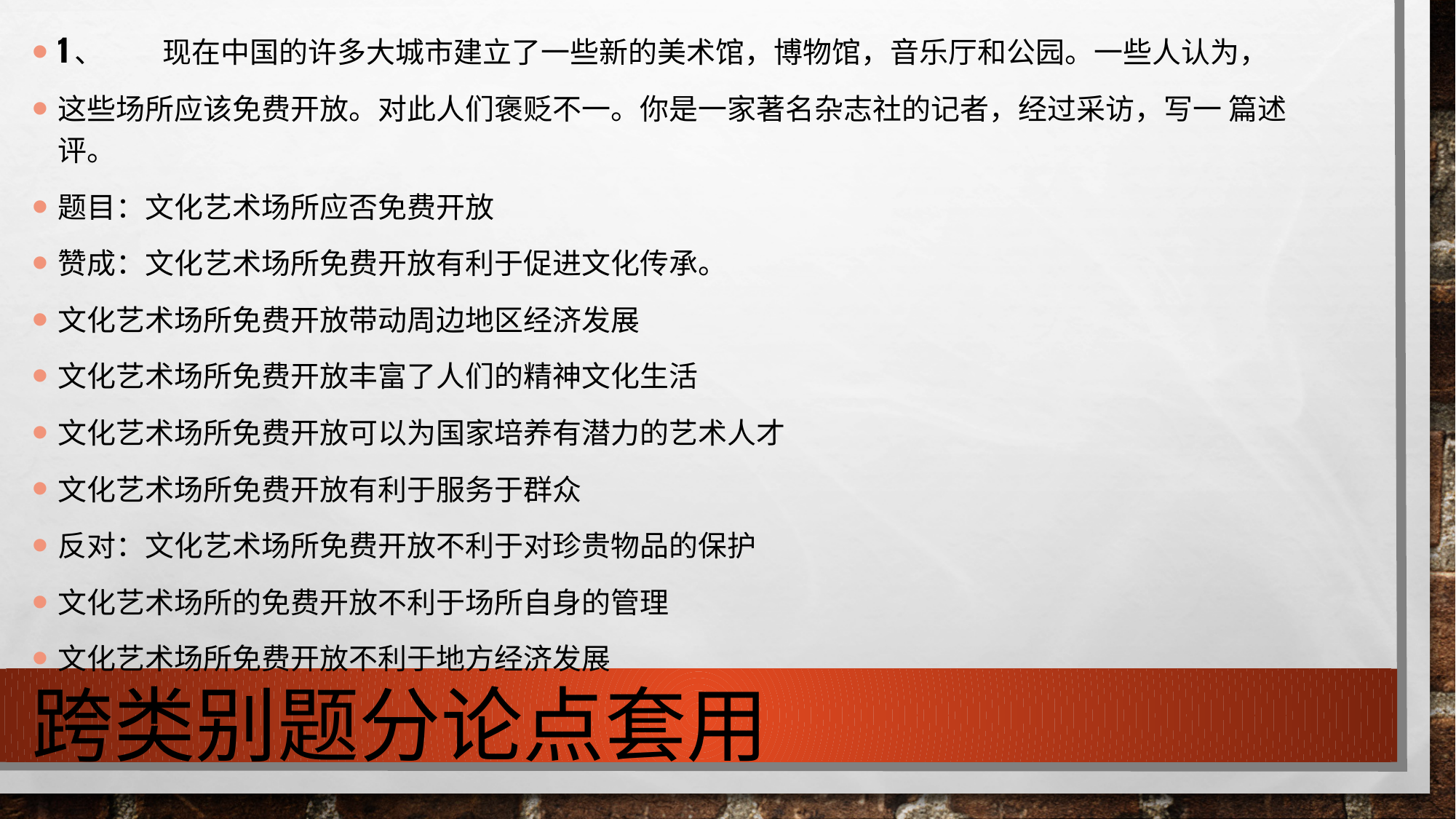

1、	现在中国的许多大城市建立了一些新的美术馆，博物馆，音乐厅和公园。一些人认为，
这些场所应该免费开放。对此人们褒贬不一。你是一家著名杂志社的记者，经过采访，写一 篇述评。
题目：文化艺术场所应否免费开放
赞成：文化艺术场所免费开放有利于促进文化传承。
文化艺术场所免费开放带动周边地区经济发展
文化艺术场所免费开放丰富了人们的精神文化生活
文化艺术场所免费开放可以为国家培养有潜力的艺术人才
文化艺术场所免费开放有利于服务于群众
反对：文化艺术场所免费开放不利于对珍贵物品的保护
文化艺术场所的免费开放不利于场所自身的管理
文化艺术场所免费开放不利于地方经济发展

# 跨类别题分论点套用